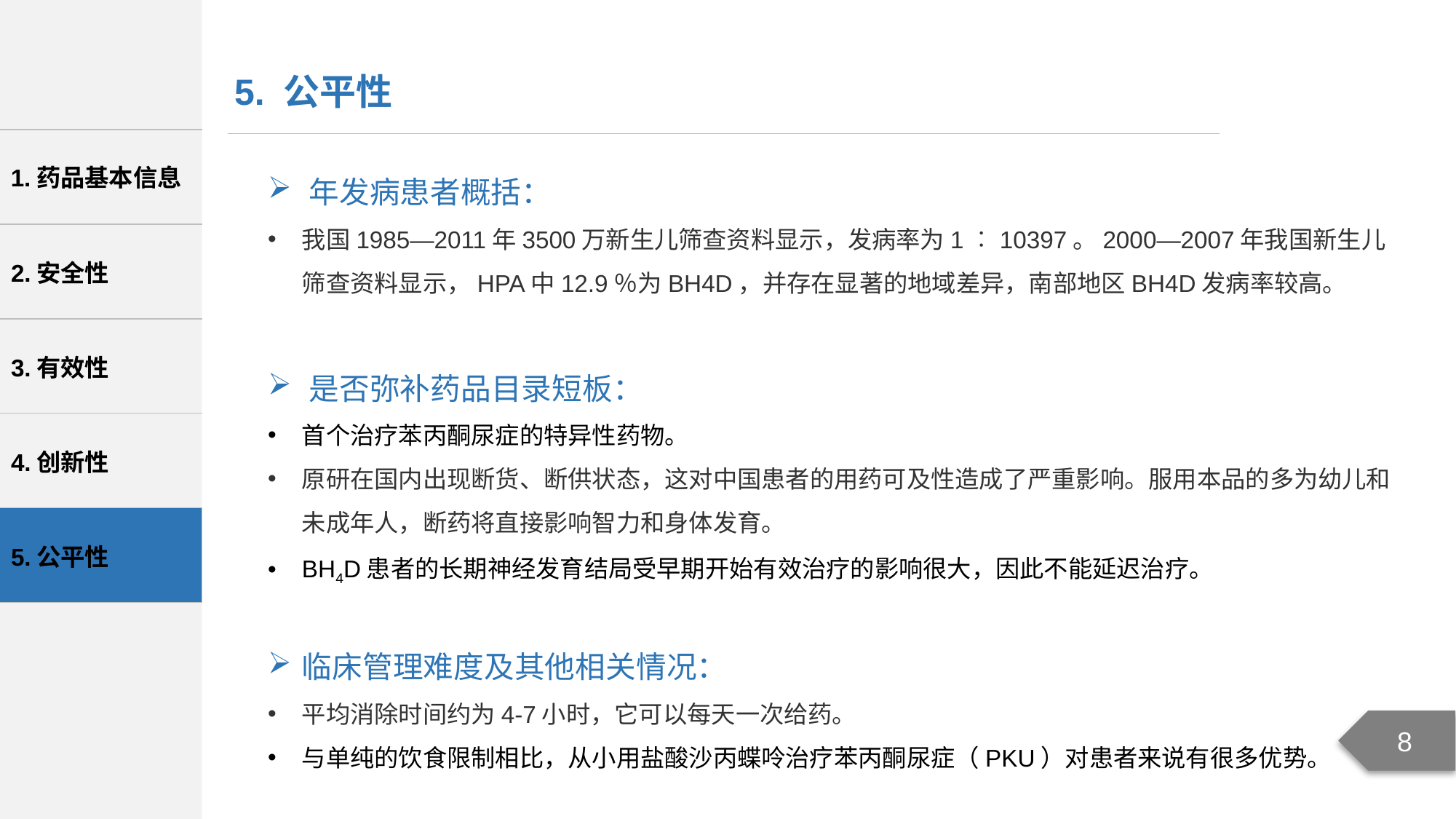

5. 公平性
年发病患者概括：
我国1985—2011年3500万新生儿筛查资料显示，发病率为1︰10397。2000—2007年我国新生儿筛查资料显示，HPA中12.9％为BH4D，并存在显著的地域差异，南部地区BH4D发病率较高。

是否弥补药品目录短板：
首个治疗苯丙酮尿症的特异性药物。
原研在国内出现断货、断供状态，这对中国患者的用药可及性造成了严重影响。服用本品的多为幼儿和未成年人，断药将直接影响智力和身体发育。
BH4D患者的长期神经发育结局受早期开始有效治疗的影响很大，因此不能延迟治疗。

临床管理难度及其他相关情况：
平均消除时间约为4-7小时，它可以每天一次给药。
与单纯的饮食限制相比，从小用盐酸沙丙蝶呤治疗苯丙酮尿症（PKU）对患者来说有很多优势。